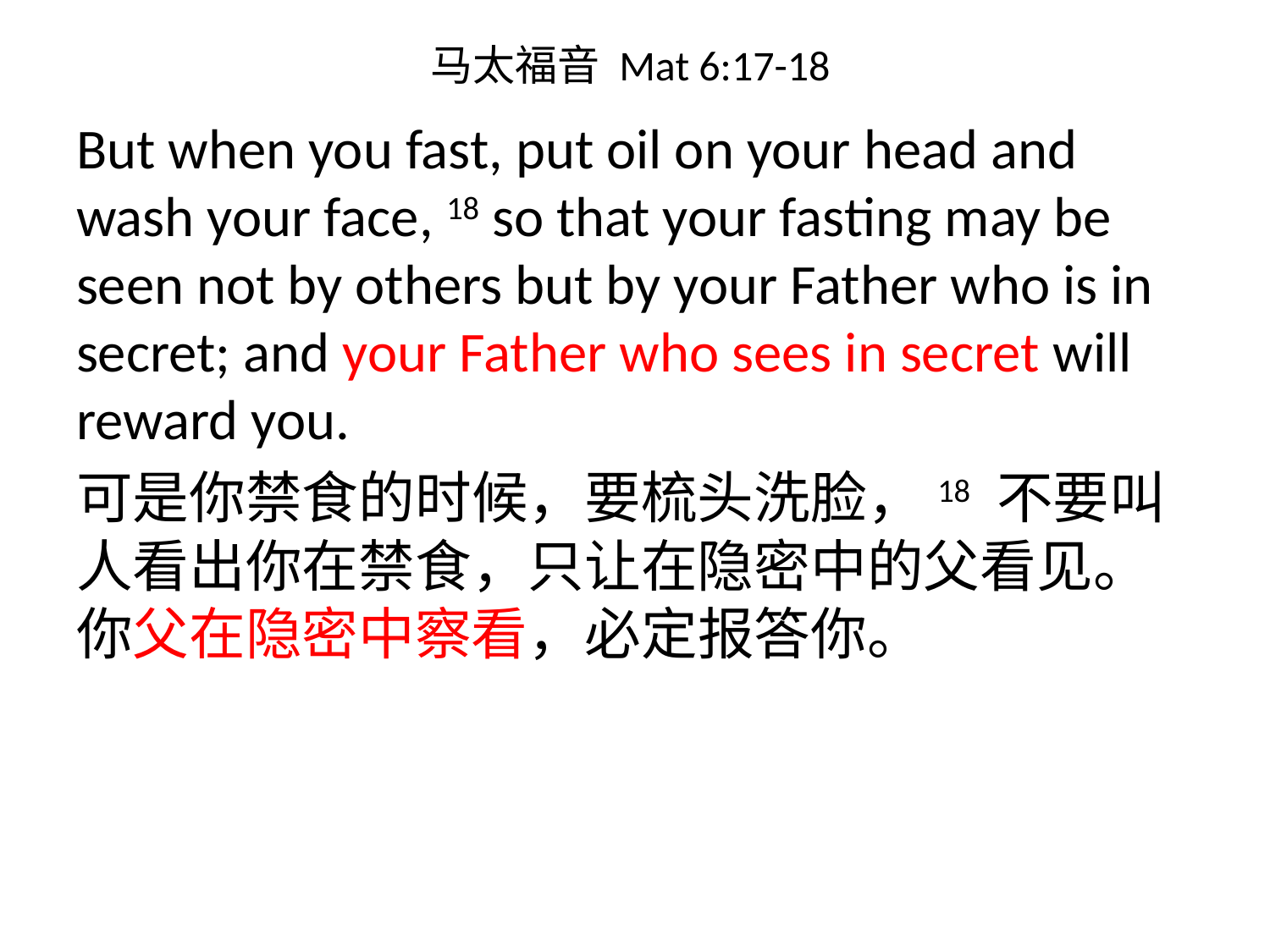

# 马太福音 Mat 6:17-18
But when you fast, put oil on your head and wash your face, 18 so that your fasting may be seen not by others but by your Father who is in secret; and your Father who sees in secret will reward you.
可是你禁食的时候，要梳头洗脸，18 不要叫人看出你在禁食，只让在隐密中的父看见。你父在隐密中察看，必定报答你。